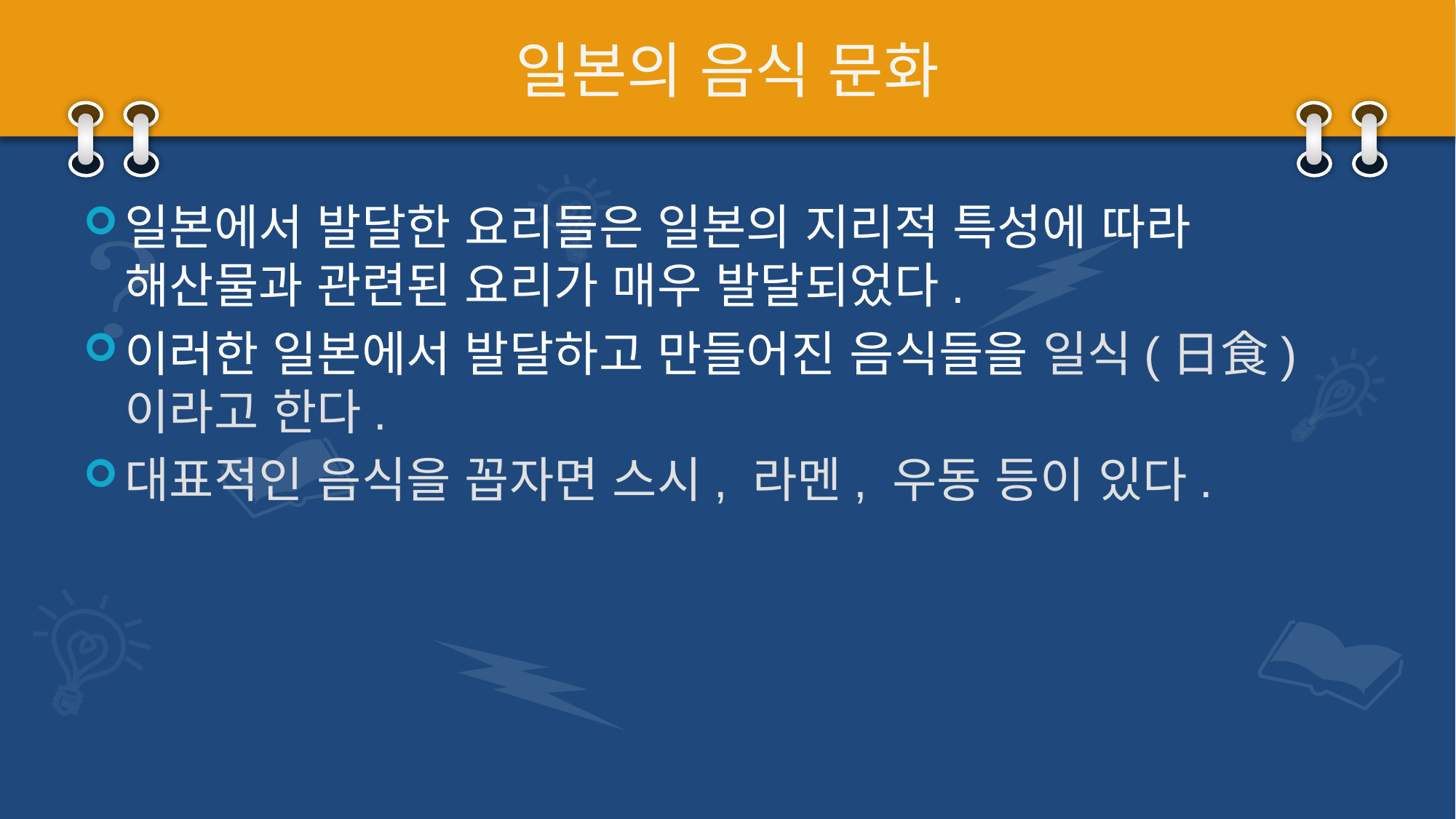

# 일본의 음식 문화
일본에서 발달한 요리들은 일본의 지리적 특성에 따라 해산물과 관련된 요리가 매우 발달되었다.
이러한 일본에서 발달하고 만들어진 음식들을 일식(日食)이라고 한다.
대표적인 음식을 꼽자면 스시, 라멘, 우동 등이 있다.